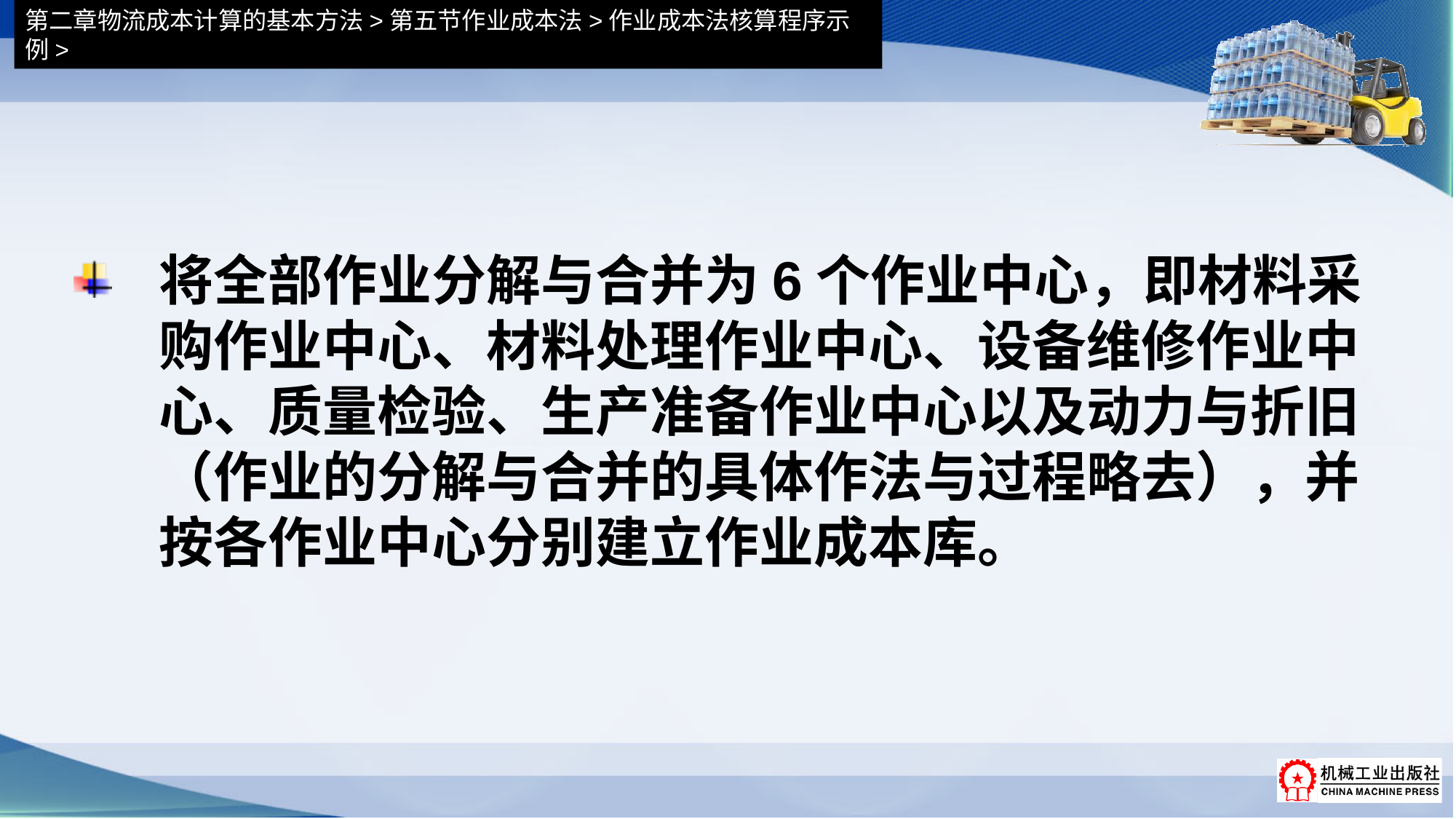

第二章物流成本计算的基本方法>第五节作业成本法>作业成本法核算程序示例>
# 将全部作业分解与合并为6个作业中心，即材料采购作业中心、材料处理作业中心、设备维修作业中心、质量检验、生产准备作业中心以及动力与折旧（作业的分解与合并的具体作法与过程略去），并按各作业中心分别建立作业成本库。